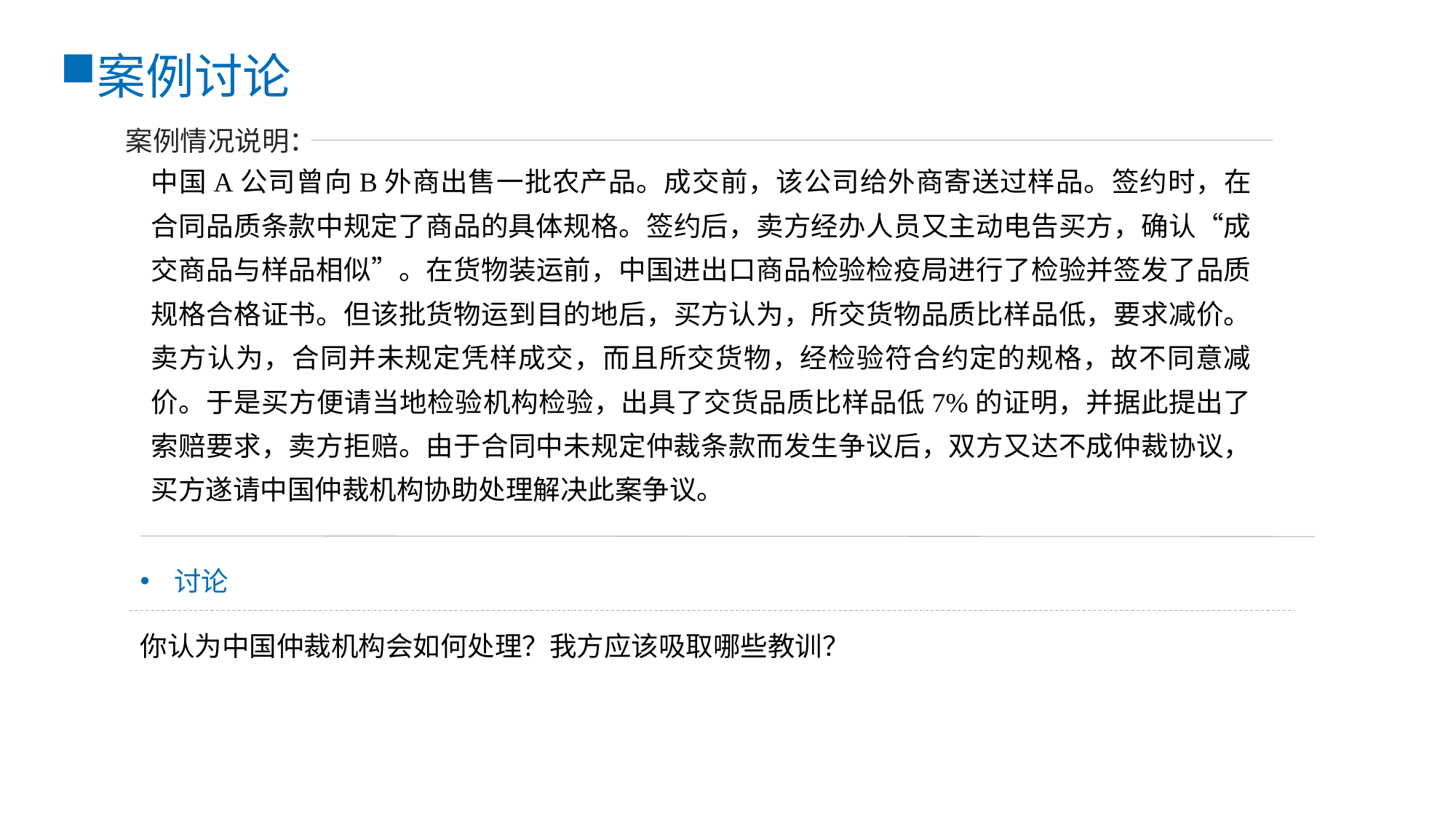

案例讨论
案例情况说明：
中国A公司曾向B外商出售一批农产品。成交前，该公司给外商寄送过样品。签约时，在合同品质条款中规定了商品的具体规格。签约后，卖方经办人员又主动电告买方，确认“成交商品与样品相似”。在货物装运前，中国进出口商品检验检疫局进行了检验并签发了品质规格合格证书。但该批货物运到目的地后，买方认为，所交货物品质比样品低，要求减价。卖方认为，合同并未规定凭样成交，而且所交货物，经检验符合约定的规格，故不同意减价。于是买方便请当地检验机构检验，出具了交货品质比样品低7%的证明，并据此提出了索赔要求，卖方拒赔。由于合同中未规定仲裁条款而发生争议后，双方又达不成仲裁协议，买方遂请中国仲裁机构协助处理解决此案争议。
讨论
你认为中国仲裁机构会如何处理？我方应该吸取哪些教训？